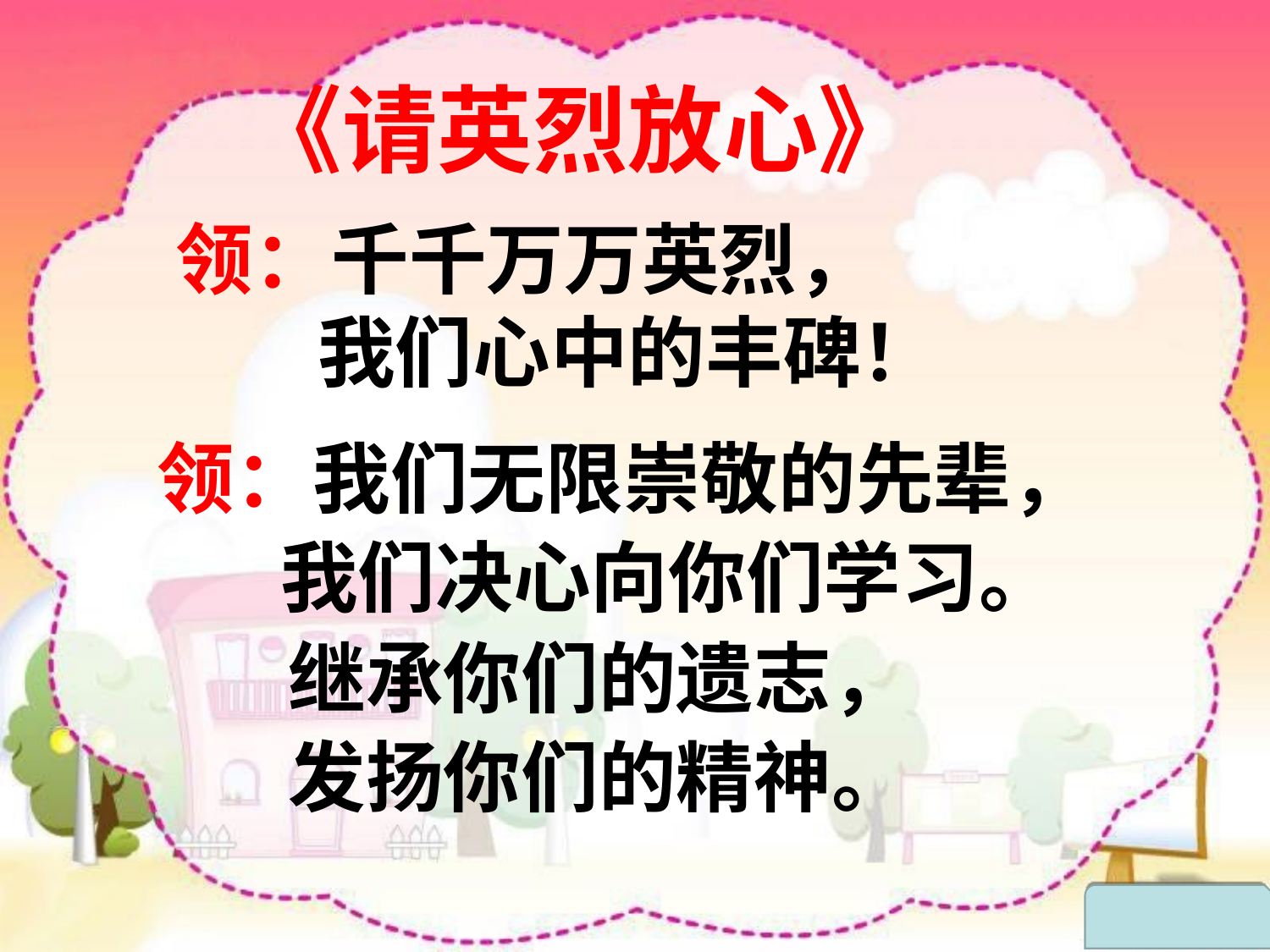

《请英烈放心》
领：千千万万英烈，
       我们心中的丰碑！
  领：我们无限崇敬的先辈，
         我们决心向你们学习。

        继承你们的遗志，
        发扬你们的精神。